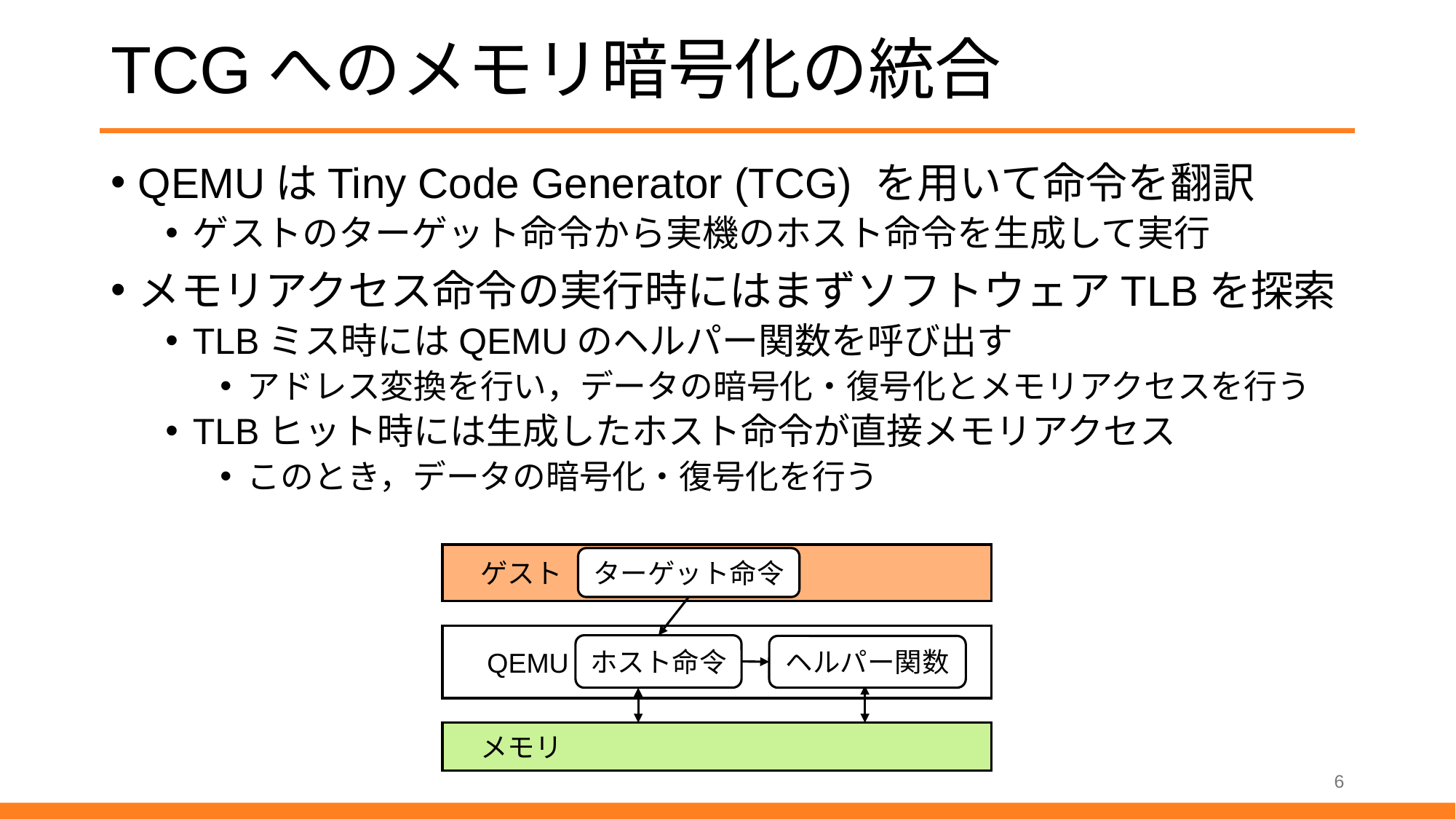

# TCGへのメモリ暗号化の統合
QEMUはTiny Code Generator (TCG) を用いて命令を翻訳
ゲストのターゲット命令から実機のホスト命令を生成して実行
メモリアクセス命令の実行時にはまずソフトウェアTLBを探索
TLBミス時にはQEMUのヘルパー関数を呼び出す
アドレス変換を行い，データの暗号化・復号化とメモリアクセスを行う
TLBヒット時には生成したホスト命令が直接メモリアクセス
このとき，データの暗号化・復号化を行う
　ゲスト
ターゲット命令
　QEMU
ホスト命令
ヘルパー関数
　メモリ
6